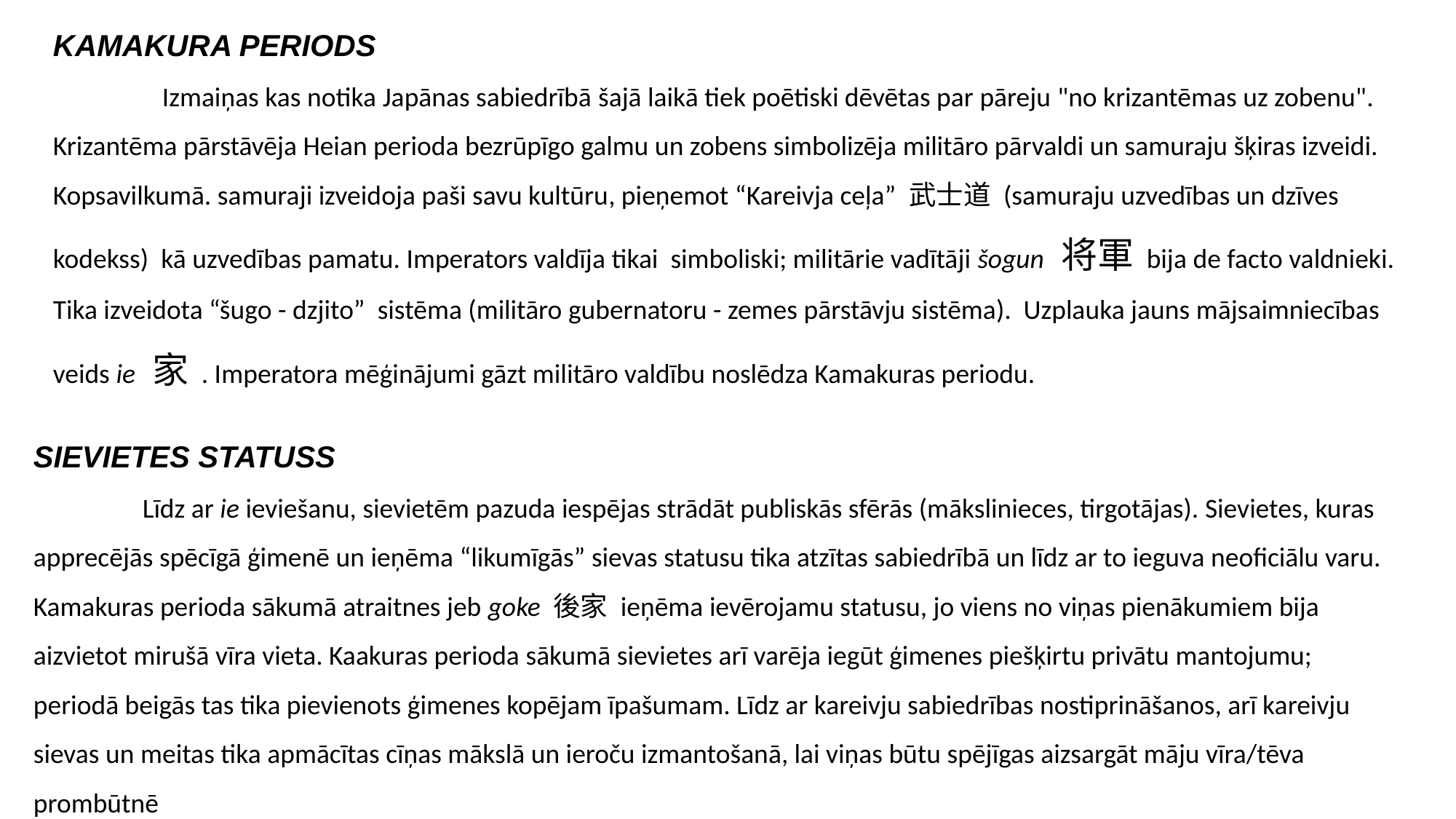

KAMAKURA PERIODS
	Izmaiņas kas notika Japānas sabiedrībā šajā laikā tiek poētiski dēvētas par pāreju "no krizantēmas uz zobenu". Krizantēma pārstāvēja Heian perioda bezrūpīgo galmu un zobens simbolizēja militāro pārvaldi un samuraju šķiras izveidi. Kopsavilkumā. samuraji izveidoja paši savu kultūru, pieņemot “Kareivja ceļa” 武士道 (samuraju uzvedības un dzīves kodekss)  kā uzvedības pamatu. Imperators valdīja tikai  simboliski; militārie vadītāji šogun 将軍 bija de facto valdnieki. Tika izveidota “šugo - dzjito”  sistēma (militāro gubernatoru - zemes pārstāvju sistēma).  Uzplauka jauns mājsaimniecības veids ie 家 . Imperatora mēģinājumi gāzt militāro valdību noslēdza Kamakuras periodu.
SIEVIETES STATUSS
	Līdz ar ie ieviešanu, sievietēm pazuda iespējas strādāt publiskās sfērās (mākslinieces, tirgotājas). Sievietes, kuras apprecējās spēcīgā ģimenē un ieņēma “likumīgās” sievas statusu tika atzītas sabiedrībā un līdz ar to ieguva neoficiālu varu. Kamakuras perioda sākumā atraitnes jeb goke 後家 ieņēma ievērojamu statusu, jo viens no viņas pienākumiem bija aizvietot mirušā vīra vieta. Kaakuras perioda sākumā sievietes arī varēja iegūt ģimenes piešķirtu privātu mantojumu; periodā beigās tas tika pievienots ģimenes kopējam īpašumam. Līdz ar kareivju sabiedrības nostiprināšanos, arī kareivju sievas un meitas tika apmācītas cīņas mākslā un ieroču izmantošanā, lai viņas būtu spējīgas aizsargāt māju vīra/tēva prombūtnē